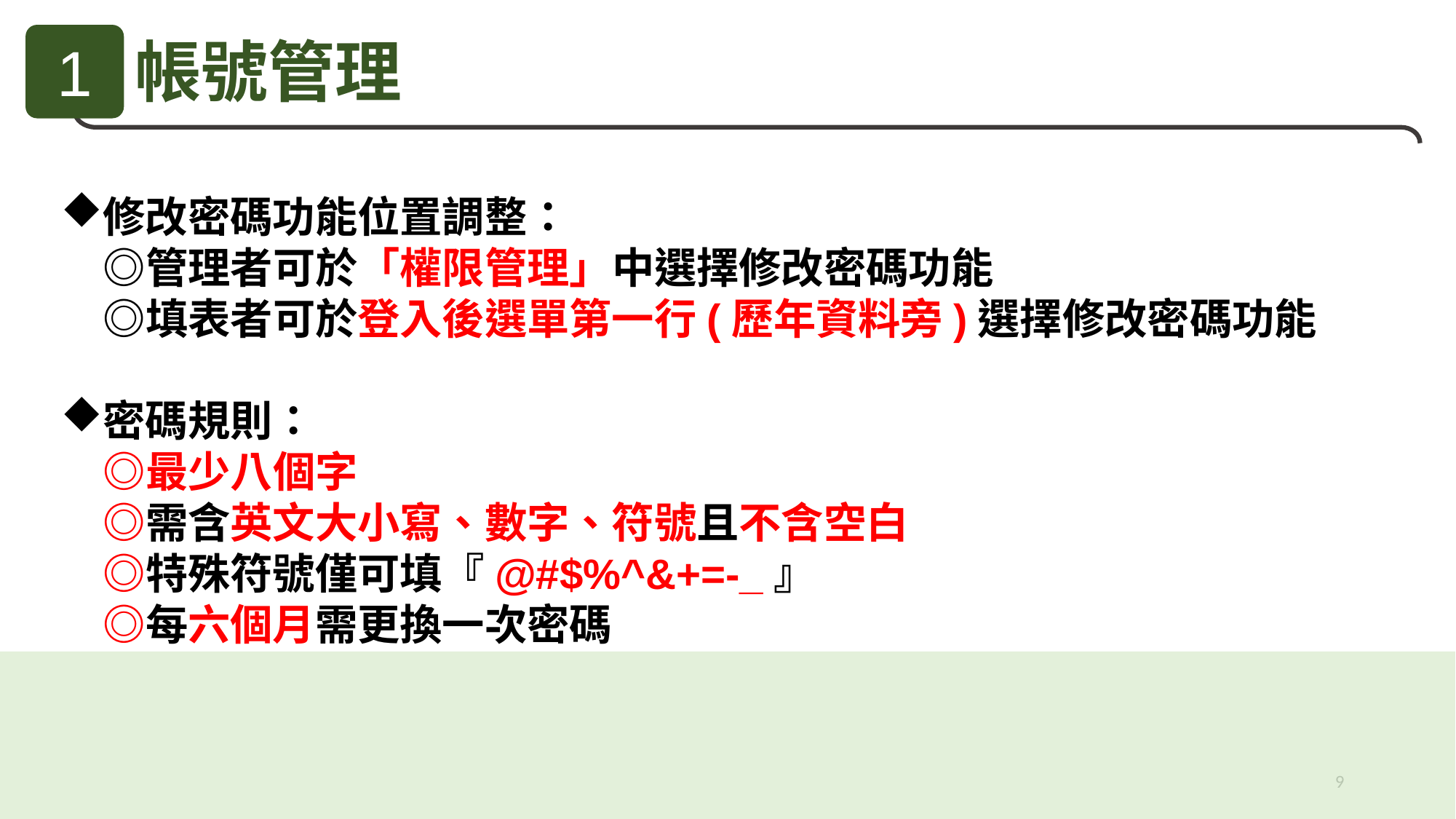

1
帳號管理

修改密碼功能位置調整：
　◎管理者可於「權限管理」中選擇修改密碼功能
　◎填表者可於登入後選單第一行(歷年資料旁)選擇修改密碼功能

密碼規則：
　◎最少八個字
　◎需含英文大小寫、數字、符號且不含空白
　◎特殊符號僅可填『@#$%^&+=-_』
　◎每六個月需更換一次密碼

9